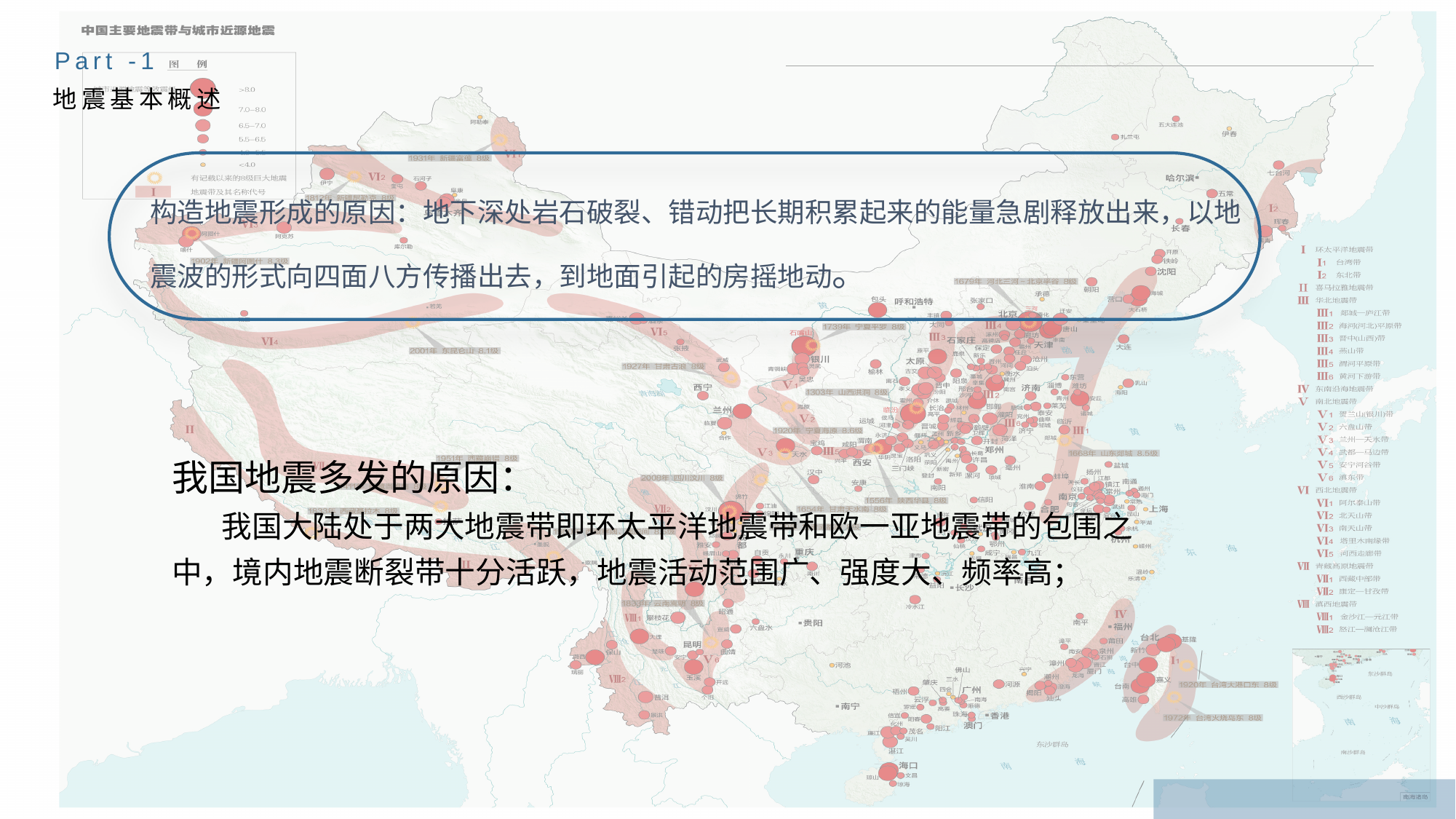

Part -1
地震基本概述

构造地震形成的原因：地下深处岩石破裂、错动把长期积累起来的能量急剧释放出来，以地震波的形式向四面八方传播出去，到地面引起的房摇地动。
我国地震多发的原因：
       我国大陆处于两大地震带即环太平洋地震带和欧一亚地震带的包围之中，境内地震断裂带十分活跃，地震活动范围广、强度大、频率高；